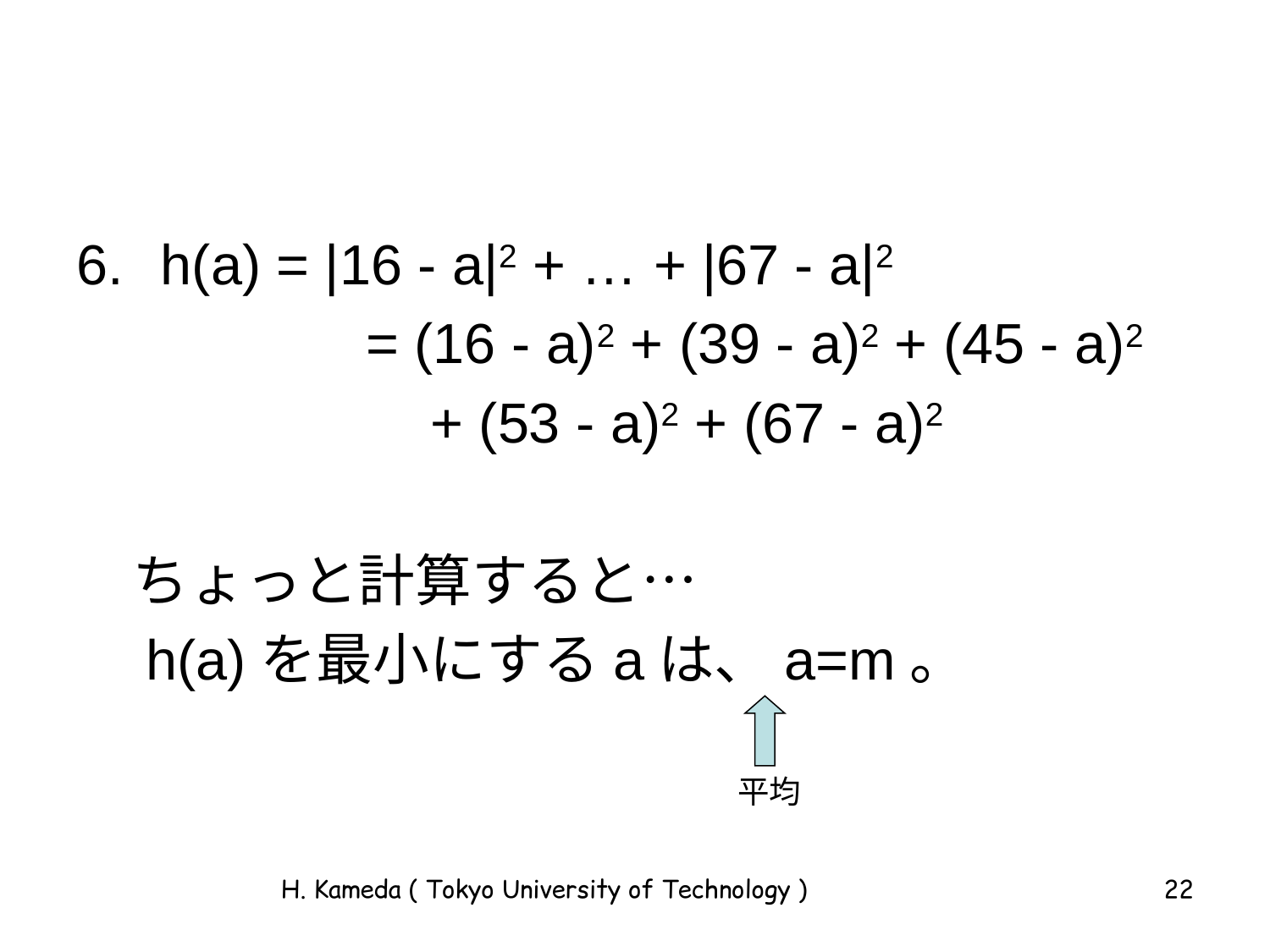

#
h(a) = |16 - a|2 + … + |67 - a|2
		     = (16 - a)2 + (39 - a)2 + (45 - a)2
			 + (53 - a)2 + (67 - a)2

　ちょっと計算すると…
　h(a)を最小にするaは、a=m。

平均
H. Kameda ( Tokyo University of Technology )
22